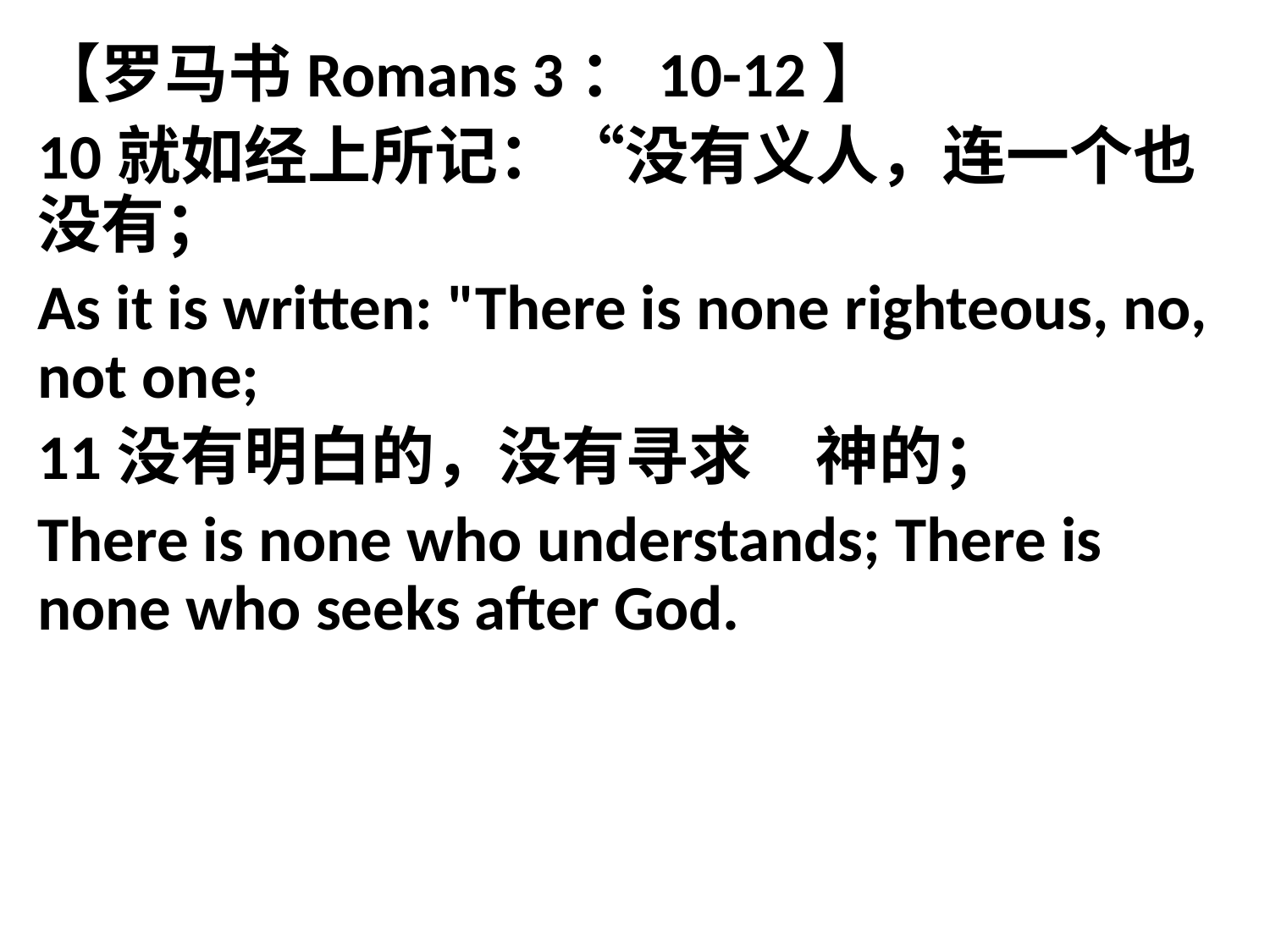

【罗马书Romans 3：10-12】
10就如经上所记：“没有义人，连一个也没有；
As it is written: "There is none righteous, no, not one;
11没有明白的，没有寻求　神的；
There is none who understands; There is none who seeks after God.